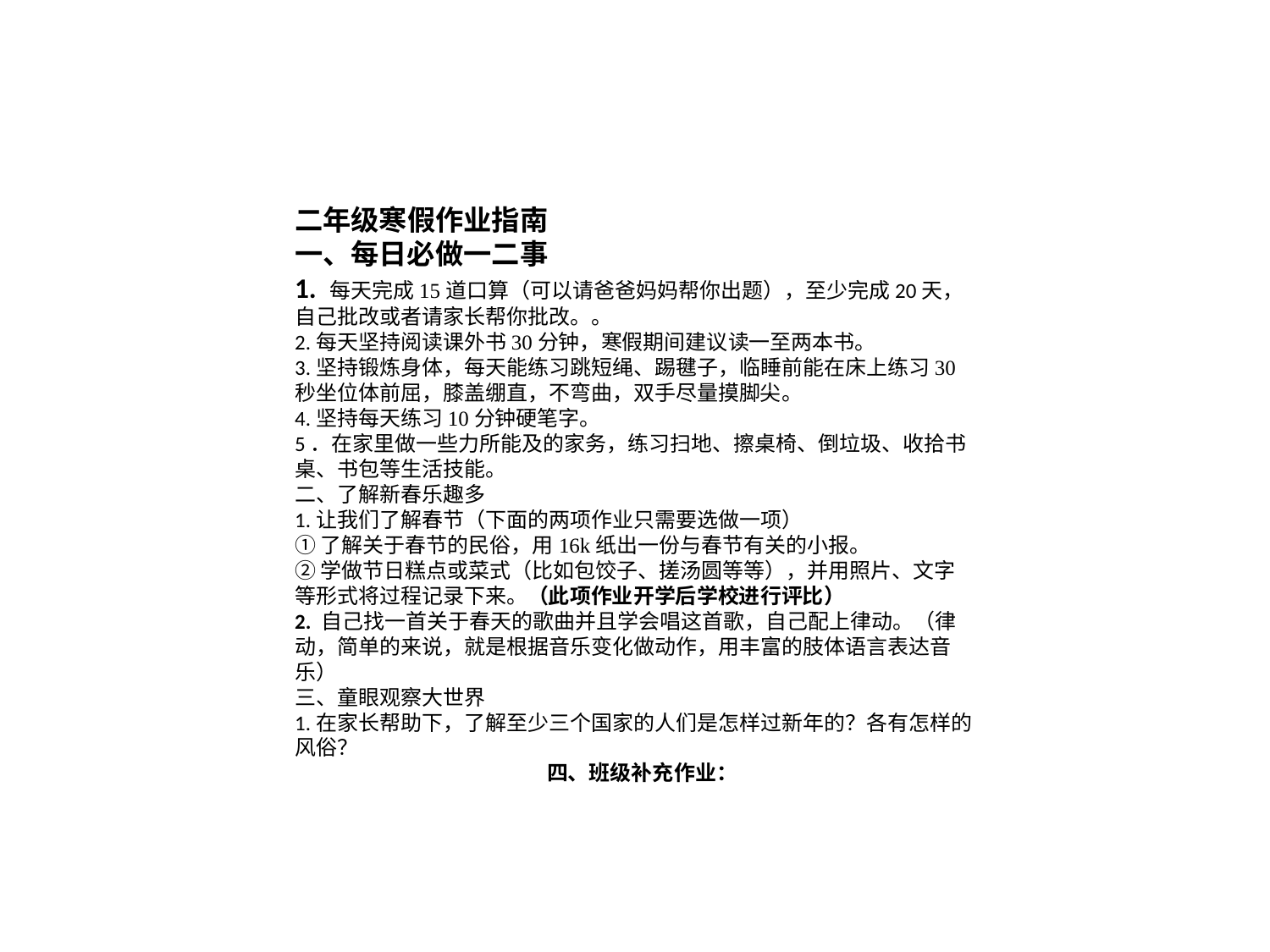

二年级寒假作业指南一、每日必做一二事1. 每天完成15道口算（可以请爸爸妈妈帮你出题），至少完成20天，自己批改或者请家长帮你批改。。2.每天坚持阅读课外书30分钟，寒假期间建议读一至两本书。3.坚持锻炼身体，每天能练习跳短绳、踢毽子，临睡前能在床上练习30秒坐位体前屈，膝盖绷直，不弯曲，双手尽量摸脚尖。4.坚持每天练习10分钟硬笔字。5．在家里做一些力所能及的家务，练习扫地、擦桌椅、倒垃圾、收拾书桌、书包等生活技能。二、了解新春乐趣多1.让我们了解春节（下面的两项作业只需要选做一项）①了解关于春节的民俗，用16k纸出一份与春节有关的小报。②学做节日糕点或菜式（比如包饺子、搓汤圆等等），并用照片、文字等形式将过程记录下来。（此项作业开学后学校进行评比）2. 自己找一首关于春天的歌曲并且学会唱这首歌，自己配上律动。（律动，简单的来说，就是根据音乐变化做动作，用丰富的肢体语言表达音乐）三、童眼观察大世界1.在家长帮助下，了解至少三个国家的人们是怎样过新年的？各有怎样的风俗？  四、班级补充作业：